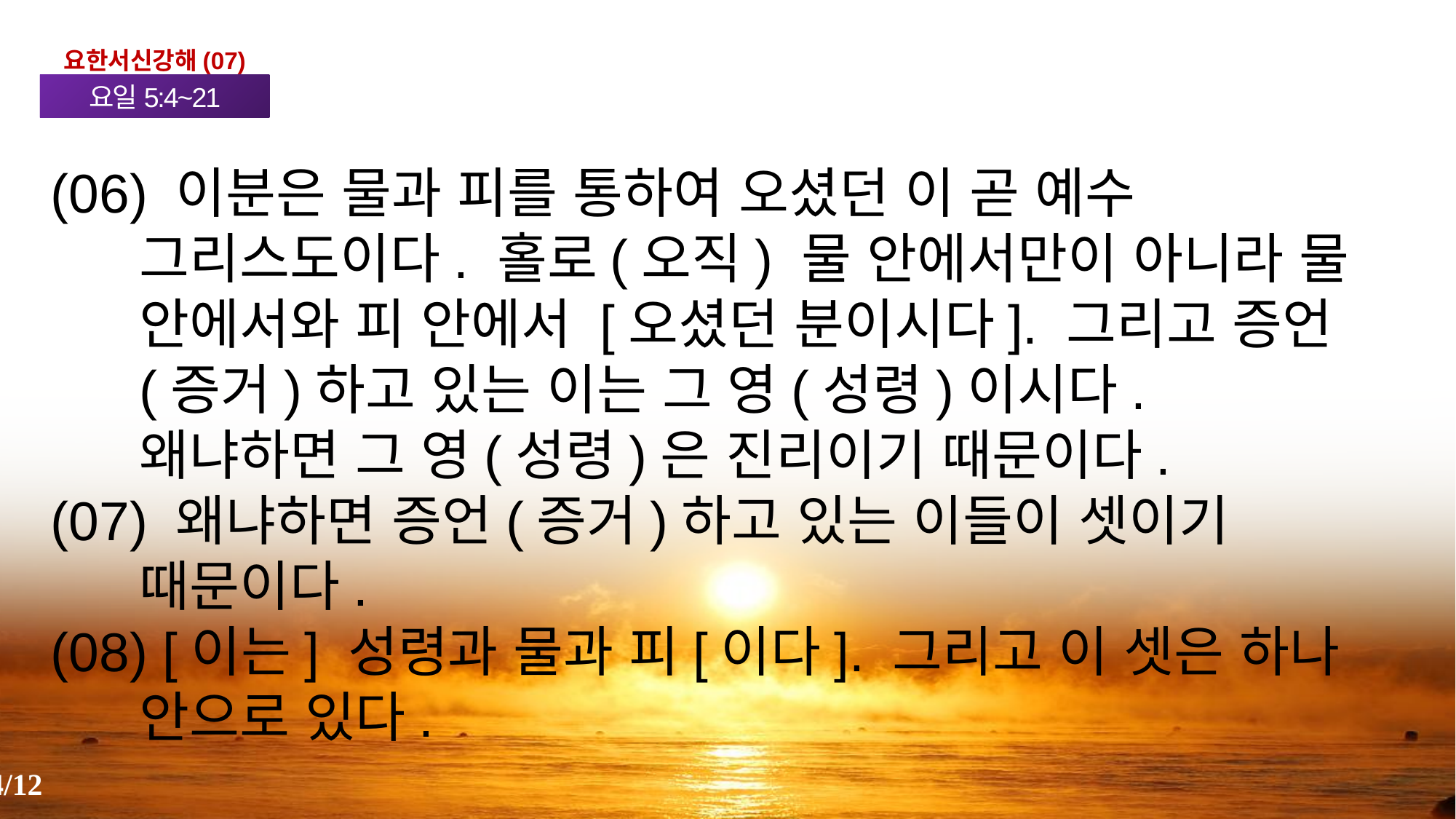

요한서신강해(07)
요일5:4~21

(06) 이분은 물과 피를 통하여 오셨던 이 곧 예수 그리스도이다. 홀로(오직) 물 안에서만이 아니라 물 안에서와 피 안에서 [오셨던 분이시다]. 그리고 증언(증거)하고 있는 이는 그 영(성령)이시다. 왜냐하면 그 영(성령)은 진리이기 때문이다.
(07) 왜냐하면 증언(증거)하고 있는 이들이 셋이기 때문이다.
(08) [이는] 성령과 물과 피[이다]. 그리고 이 셋은 하나 안으로 있다.